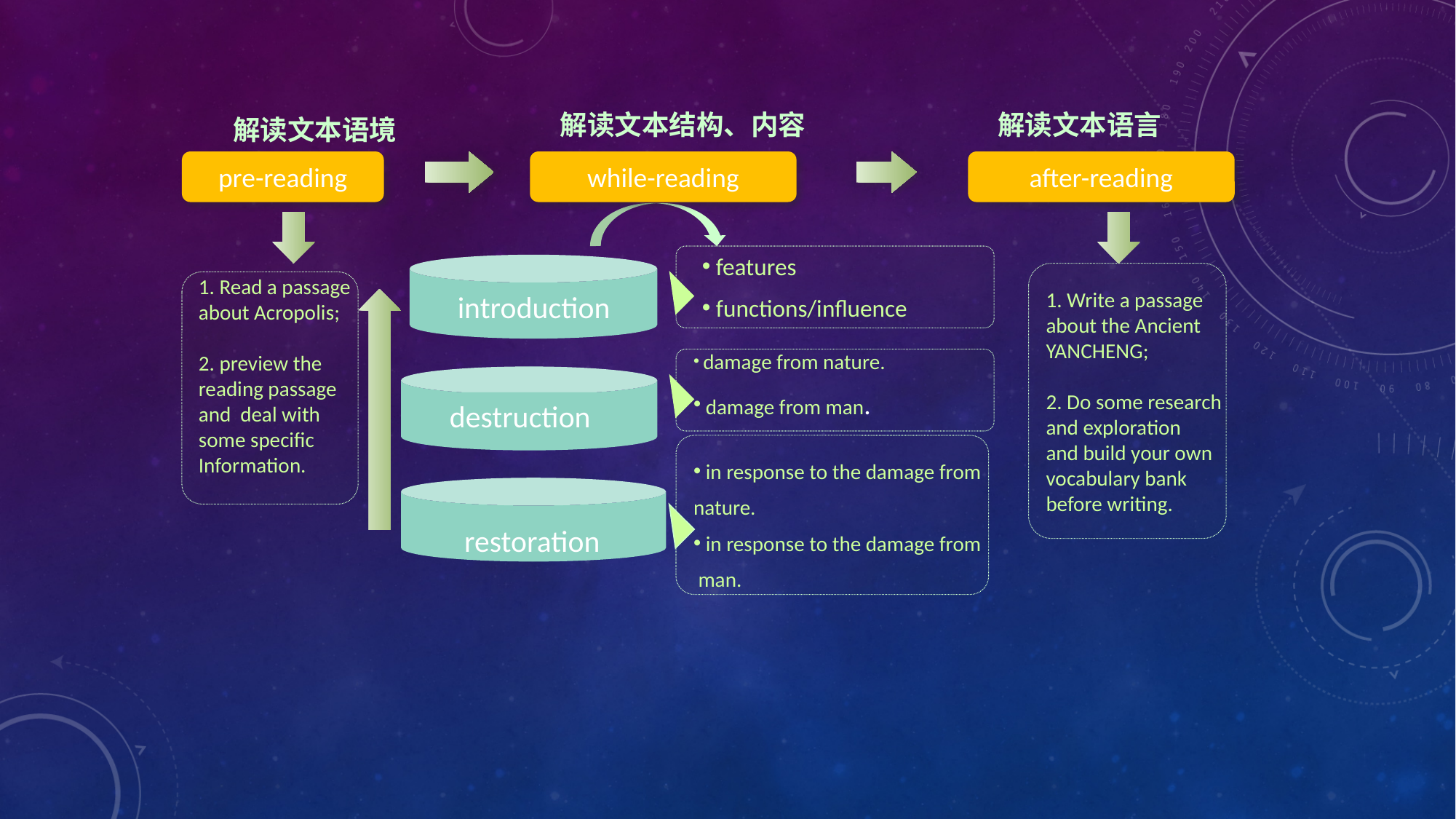

解读文本结构、内容
解读文本语言
解读文本语境
pre-reading
while-reading
after-reading

 features
 functions/influence

 damage from nature.
 damage from man.

 in response to the damage from
nature.
 in response to the damage from
 man.

  introduction

1. Write a passage
about the Ancient
YANCHENG;

2. Do some research
and exploration
and build your own
vocabulary bank
before writing.

1. Read a passage
about Acropolis;

2. preview the
reading passage
and  deal with
some specific
Information.

  destruction

    restoration